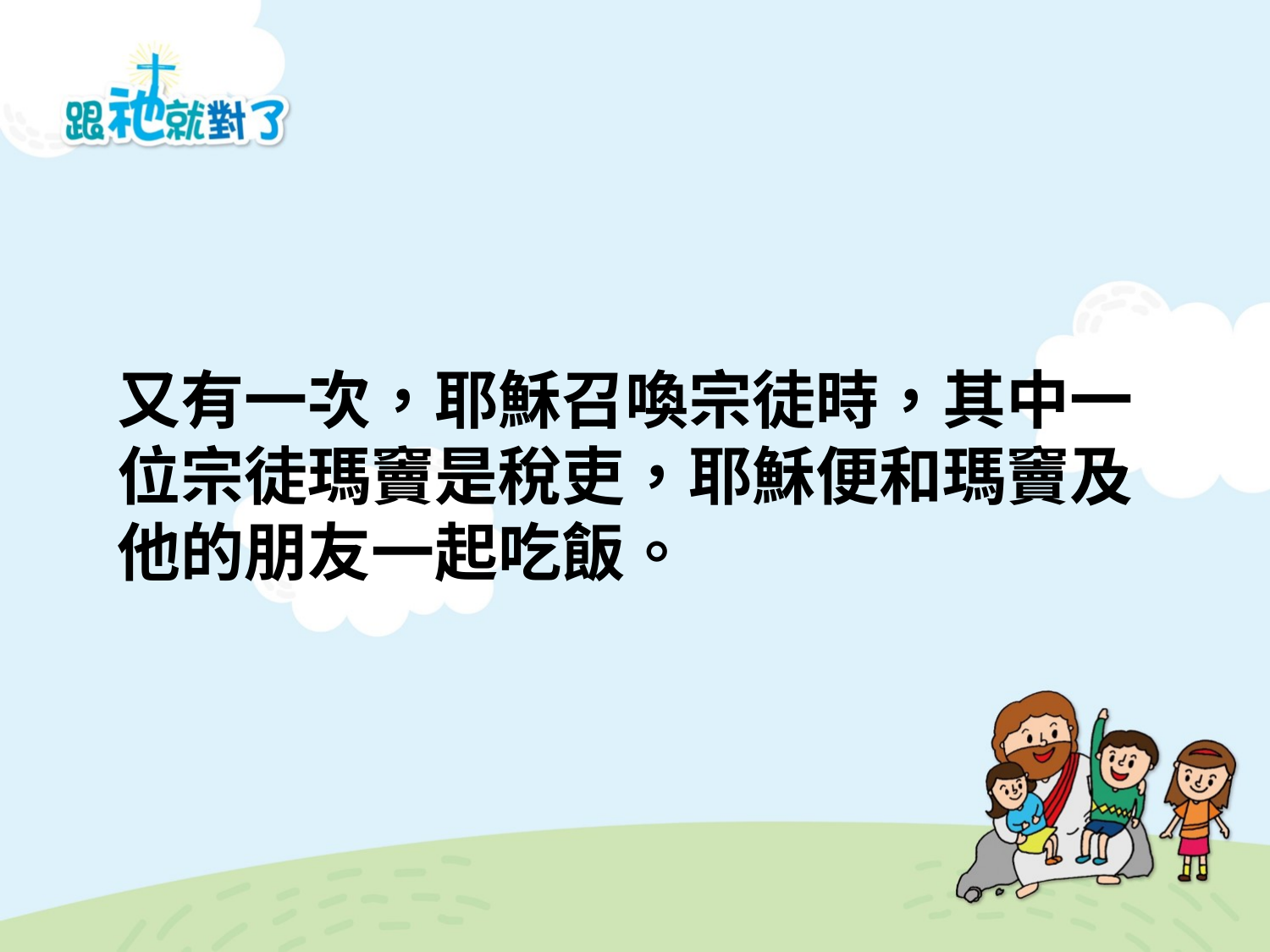

又有一次，耶穌召喚宗徒時，其中一位宗徒瑪竇是稅吏，耶穌便和瑪竇及他的朋友一起吃飯。